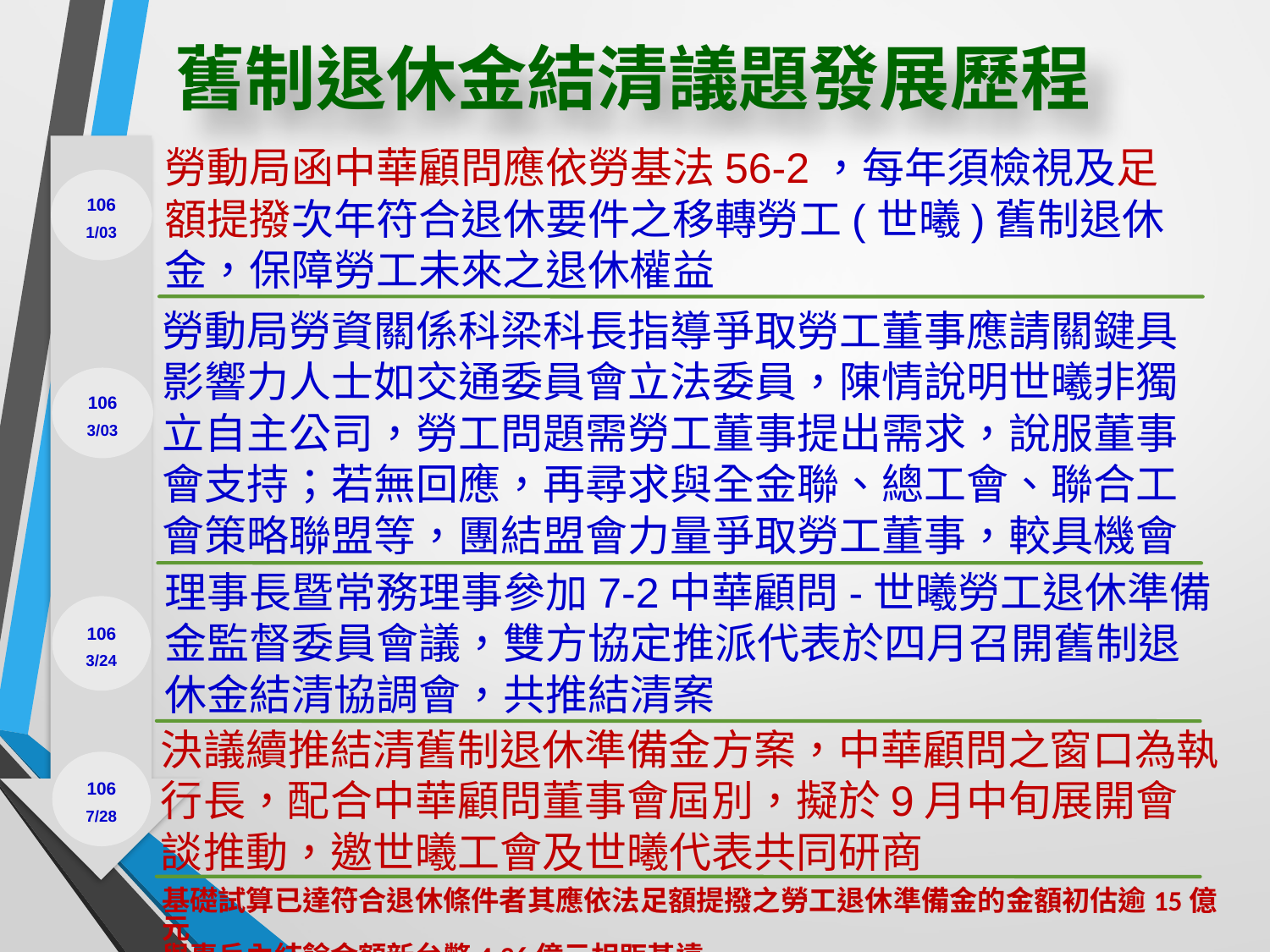

舊制退休金結清議題發展歷程
勞動局函中華顧問應依勞基法56-2，每年須檢視及足額提撥次年符合退休要件之移轉勞工(世曦)舊制退休金，保障勞工未來之退休權益

106
1/03
勞動局勞資關係科梁科長指導爭取勞工董事應請關鍵具影響力人士如交通委員會立法委員，陳情說明世曦非獨立自主公司，勞工問題需勞工董事提出需求，說服董事會支持；若無回應，再尋求與全金聯、總工會、聯合工會策略聯盟等，團結盟會力量爭取勞工董事，較具機會
106
3/03
理事長暨常務理事參加7-2中華顧問-世曦勞工退休準備金監督委員會議，雙方協定推派代表於四月召開舊制退休金結清協調會，共推結清案
106
3/24
決議續推結清舊制退休準備金方案，中華顧問之窗口為執行長，配合中華顧問董事會屆別，擬於9月中旬展開會談推動，邀世曦工會及世曦代表共同研商
106
7/28
基礎試算已達符合退休條件者其應依法足額提撥之勞工退休準備金的金額初估逾15億元
與專戶內結餘金額新台幣4.36億元相距甚遠
第九屆第三期交通委員會名單確認，工會函所有交通委員(立委)，爭取保留一定勞工董事由本會選派